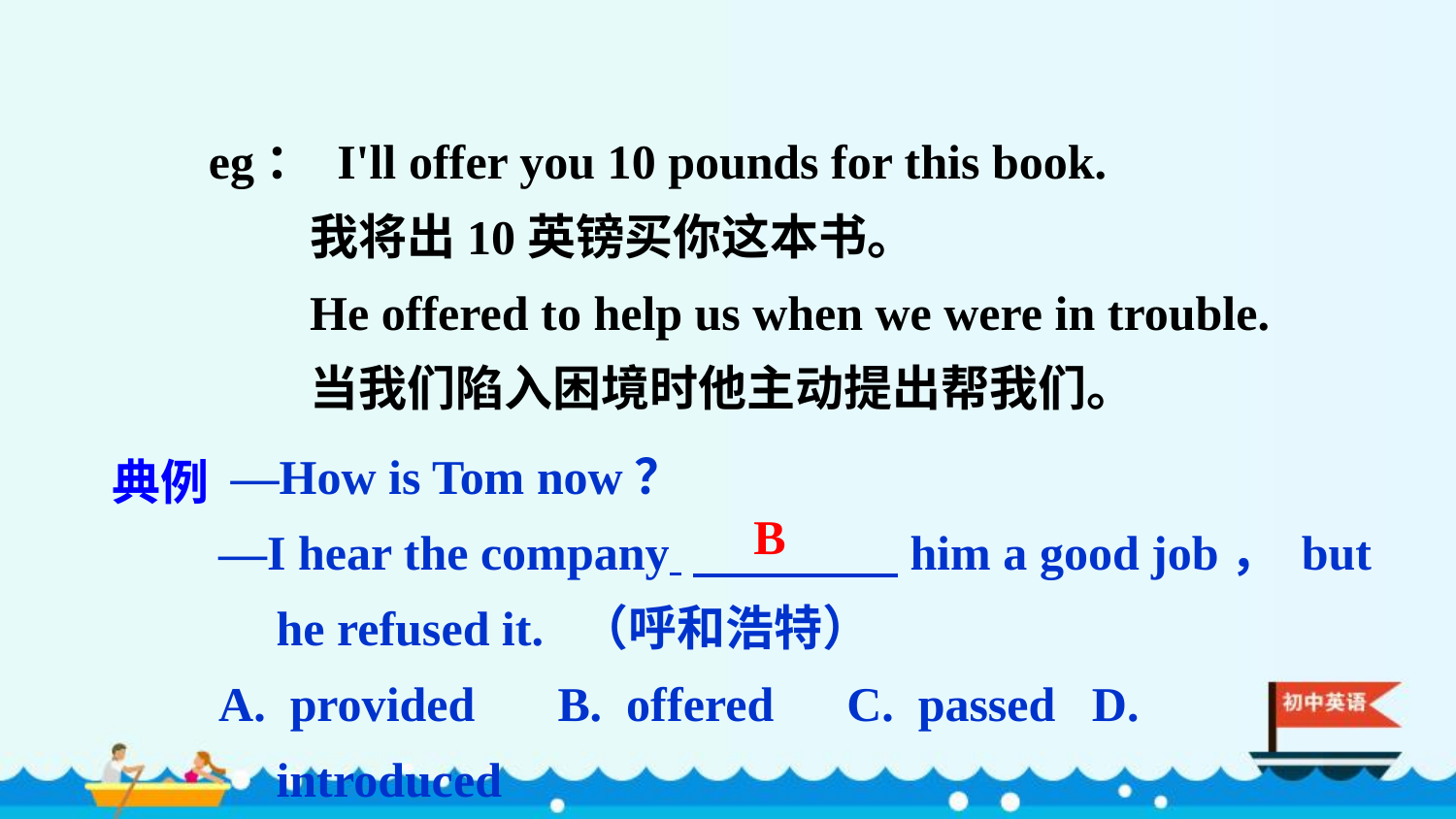

eg： I'll offer you 10 pounds for this book.
我将出10英镑买你这本书。
He offered to help us when we were in trouble.
当我们陷入困境时他主动提出帮我们。
 —How is Tom now？
—I hear the company 　　　　 him a good job， but he refused it.  （呼和浩特）
A.  provided　 B.  offered      C.  passed   D.  introduced
典例
B